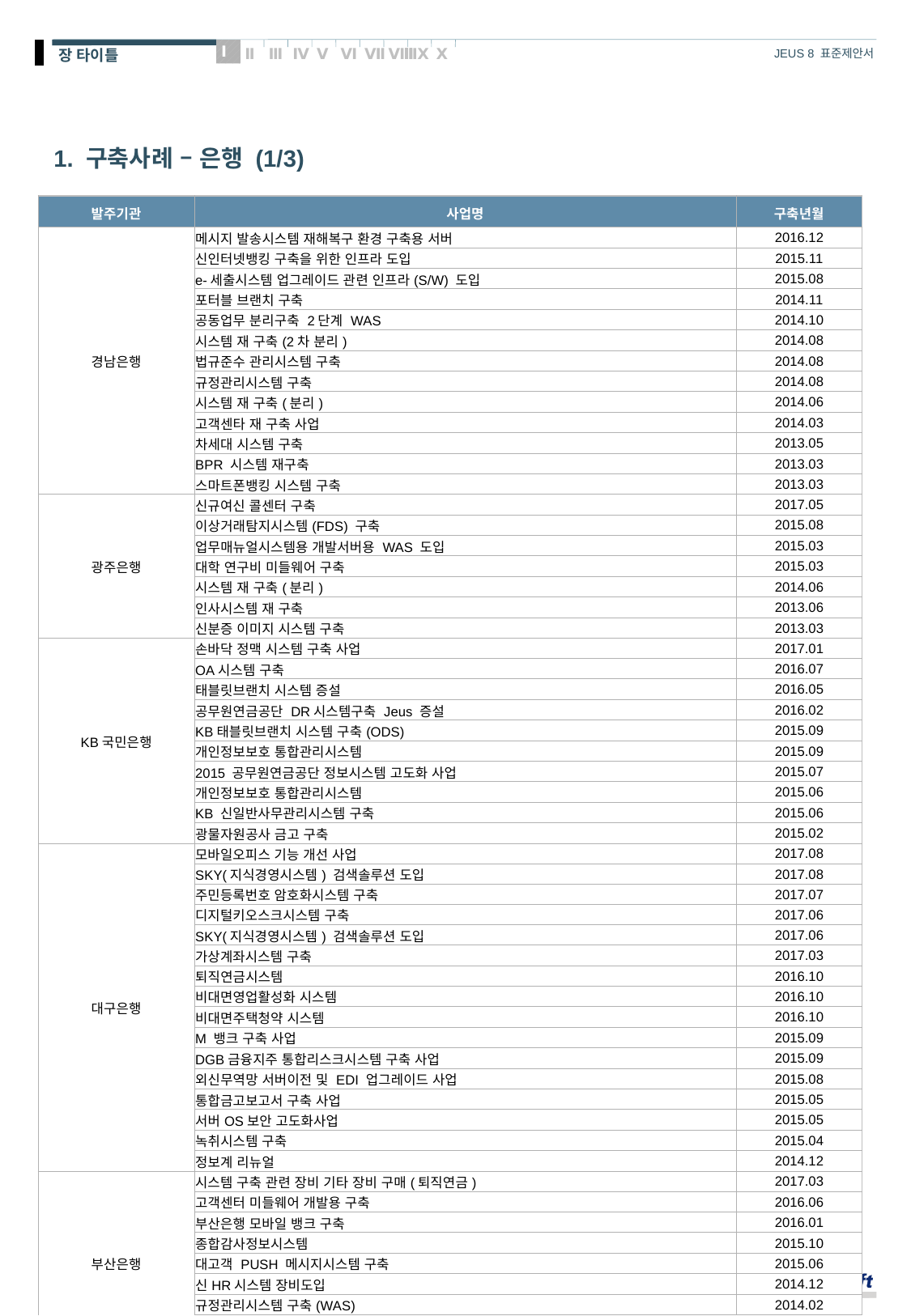

# 1. 구축사례 – 은행 (1/3)
| 발주기관 | 사업명 | 구축년월 |
| --- | --- | --- |
| 경남은행 | 메시지 발송시스템 재해복구 환경 구축용 서버 | 2016.12 |
|  | 신인터넷뱅킹 구축을 위한 인프라 도입 | 2015.11 |
|  | e-세출시스템 업그레이드 관련 인프라(S/W) 도입 | 2015.08 |
|  | 포터블 브랜치 구축 | 2014.11 |
|  | 공동업무 분리구축 2단계 WAS | 2014.10 |
|  | 시스템 재 구축(2차 분리) | 2014.08 |
|  | 법규준수 관리시스템 구축 | 2014.08 |
|  | 규정관리시스템 구축 | 2014.08 |
|  | 시스템 재 구축(분리) | 2014.06 |
|  | 고객센타 재 구축 사업 | 2014.03 |
|  | 차세대 시스템 구축 | 2013.05 |
|  | BPR 시스템 재구축 | 2013.03 |
|  | 스마트폰뱅킹 시스템 구축 | 2013.03 |
| 광주은행 | 신규여신 콜센터 구축 | 2017.05 |
|  | 이상거래탐지시스템(FDS) 구축 | 2015.08 |
|  | 업무매뉴얼시스템용 개발서버용 WAS 도입 | 2015.03 |
|  | 대학 연구비 미들웨어 구축 | 2015.03 |
|  | 시스템 재 구축(분리) | 2014.06 |
|  | 인사시스템 재 구축 | 2013.06 |
|  | 신분증 이미지 시스템 구축 | 2013.03 |
| KB국민은행 | 손바닥 정맥 시스템 구축 사업 | 2017.01 |
|  | OA시스템 구축 | 2016.07 |
|  | 태블릿브랜치 시스템 증설 | 2016.05 |
|  | 공무원연금공단 DR시스템구축 Jeus 증설 | 2016.02 |
|  | KB태블릿브랜치 시스템 구축(ODS) | 2015.09 |
|  | 개인정보보호 통합관리시스템 | 2015.09 |
|  | 2015 공무원연금공단 정보시스템 고도화 사업 | 2015.07 |
|  | 개인정보보호 통합관리시스템 | 2015.06 |
|  | KB 신일반사무관리시스템 구축 | 2015.06 |
|  | 광물자원공사 금고 구축 | 2015.02 |
| 대구은행 | 모바일오피스 기능 개선 사업 | 2017.08 |
|  | SKY(지식경영시스템) 검색솔루션 도입 | 2017.08 |
|  | 주민등록번호 암호화시스템 구축 | 2017.07 |
|  | 디지털키오스크시스템 구축 | 2017.06 |
|  | SKY(지식경영시스템) 검색솔루션 도입 | 2017.06 |
|  | 가상계좌시스템 구축 | 2017.03 |
|  | 퇴직연금시스템 | 2016.10 |
|  | 비대면영업활성화 시스템 | 2016.10 |
|  | 비대면주택청약 시스템 | 2016.10 |
|  | M 뱅크 구축 사업 | 2015.09 |
|  | DGB금융지주 통합리스크시스템 구축 사업 | 2015.09 |
|  | 외신무역망 서버이전 및 EDI 업그레이드 사업 | 2015.08 |
|  | 통합금고보고서 구축 사업 | 2015.05 |
|  | 서버OS보안 고도화사업 | 2015.05 |
|  | 녹취시스템 구축 | 2015.04 |
|  | 정보계 리뉴얼 | 2014.12 |
| 부산은행 | 시스템 구축 관련 장비 기타 장비 구매(퇴직연금) | 2017.03 |
|  | 고객센터 미들웨어 개발용 구축 | 2016.06 |
|  | 부산은행 모바일 뱅크 구축 | 2016.01 |
|  | 종합감사정보시스템 | 2015.10 |
|  | 대고객 PUSH 메시지시스템 구축 | 2015.06 |
|  | 신HR시스템 장비도입 | 2014.12 |
|  | 규정관리시스템 구축(WAS) | 2014.02 |
|  | 인터넷뱅킹 | 2013.06 |
|  | 신인터넷뱅킹 | 2013.06 |
| 신한은행 | 신한은행 ULA 추가 옵션 계약 | 2016.06 |
|  | 그룹 공통업무시스템 신규 증설을 위한 물품 공급 계약 | 2014.08 |